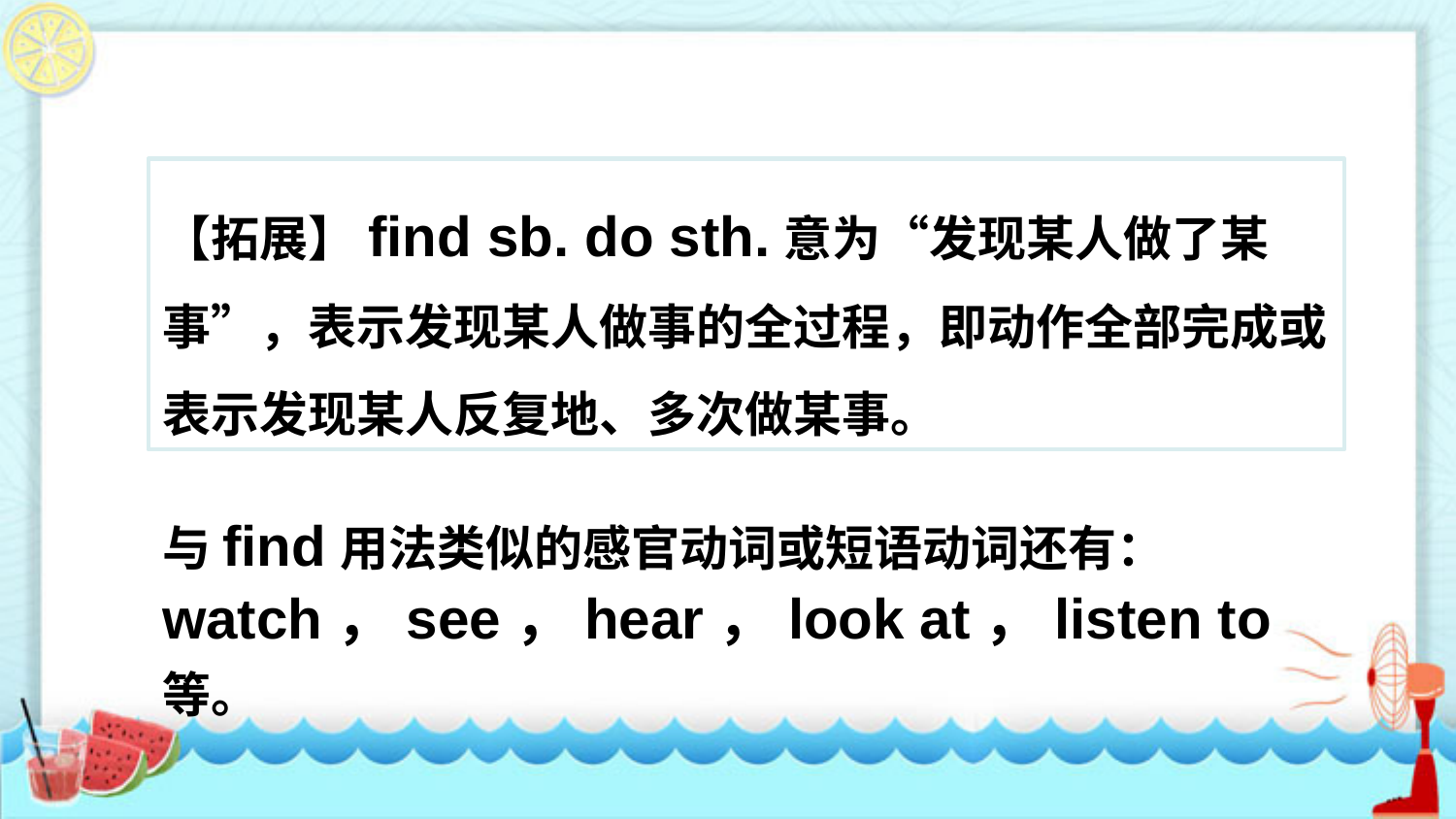

【拓展】find sb. do sth.意为“发现某人做了某事”，表示发现某人做事的全过程，即动作全部完成或表示发现某人反复地、多次做某事。
与find用法类似的感官动词或短语动词还有：watch，see，hear，look at，listen to等。